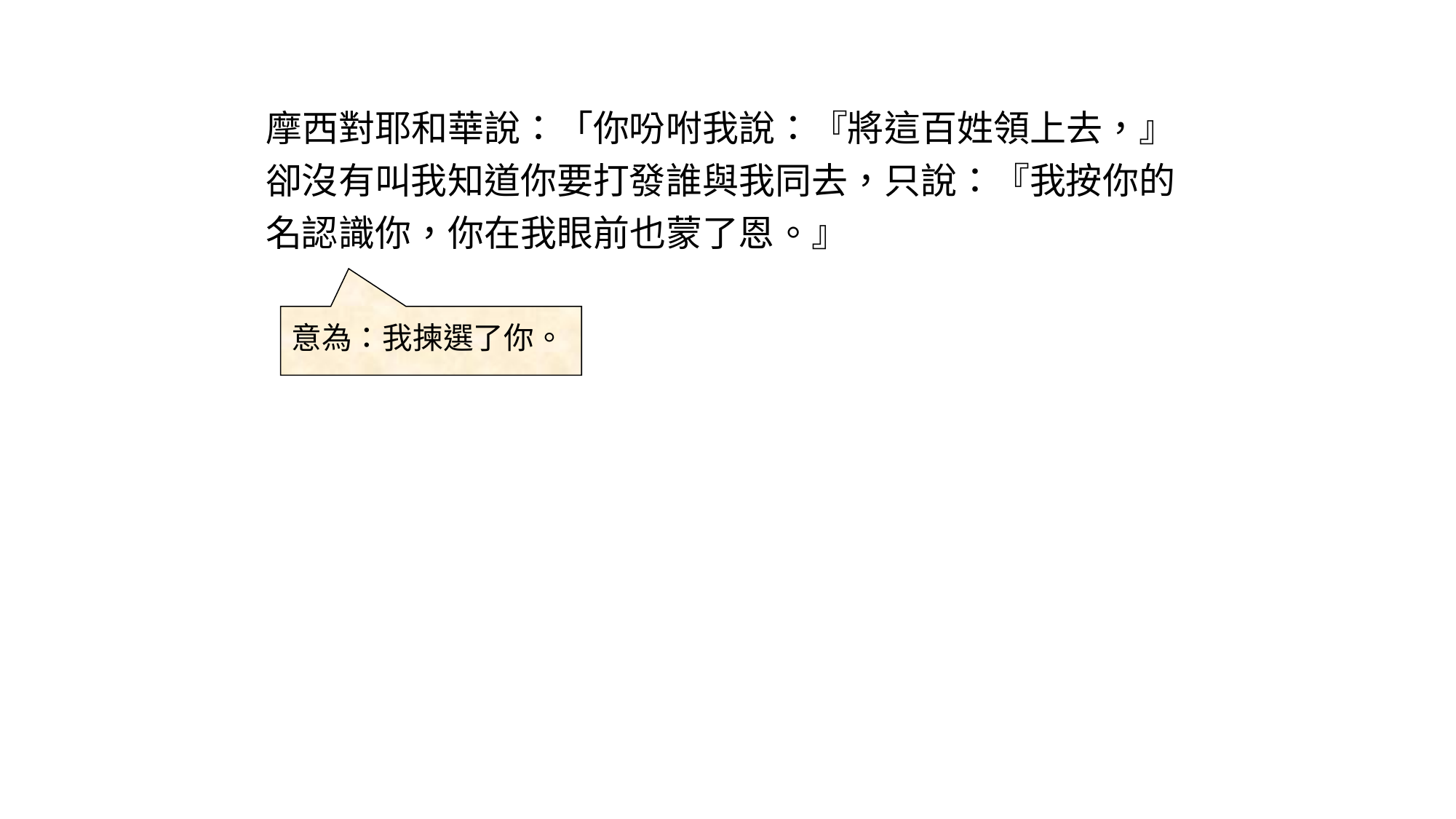

摩西對耶和華說：「你吩咐我說：『將這百姓領上去，』卻沒有叫我知道你要打發誰與我同去，只說：『我按你的名認識你，你在我眼前也蒙了恩。』

意為：我揀選了你。